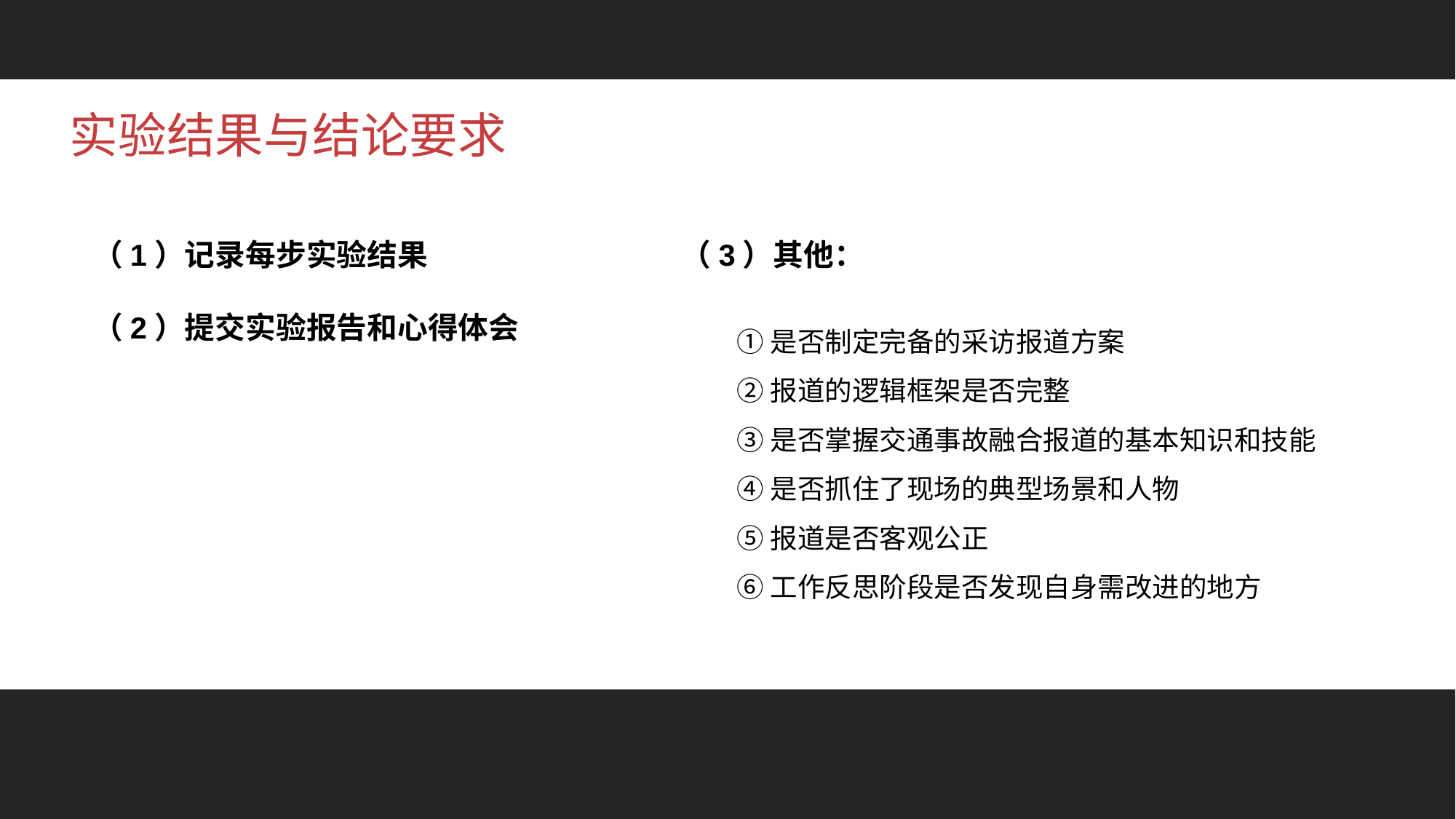

实验结果与结论要求
（1）记录每步实验结果

（2）提交实验报告和心得体会

（3）其他：

         ①是否制定完备的采访报道方案
         ②报道的逻辑框架是否完整
         ③是否掌握交通事故融合报道的基本知识和技能
         ④是否抓住了现场的典型场景和人物
         ⑤报道是否客观公正
         ⑥工作反思阶段是否发现自身需改进的地方